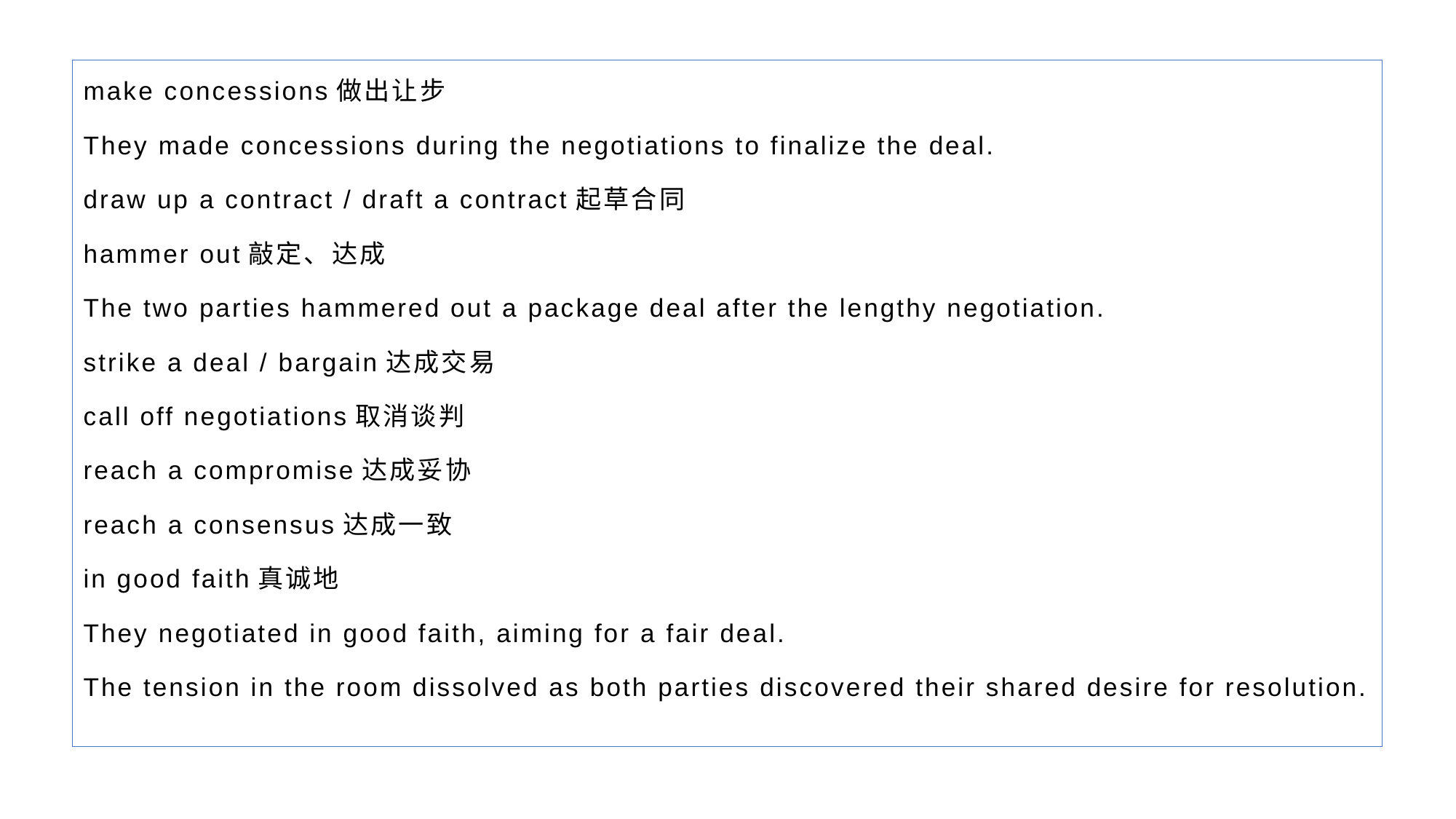

make concessions做出让步
They made concessions during the negotiations to finalize the deal.
draw up a contract / draft a contract起草合同
hammer out敲定、达成
The two parties hammered out a package deal after the lengthy negotiation.
strike a deal / bargain达成交易
call off negotiations取消谈判
reach a compromise达成妥协
reach a consensus达成一致
in good faith真诚地
They negotiated in good faith, aiming for a fair deal.
The tension in the room dissolved as both parties discovered their shared desire for resolution.